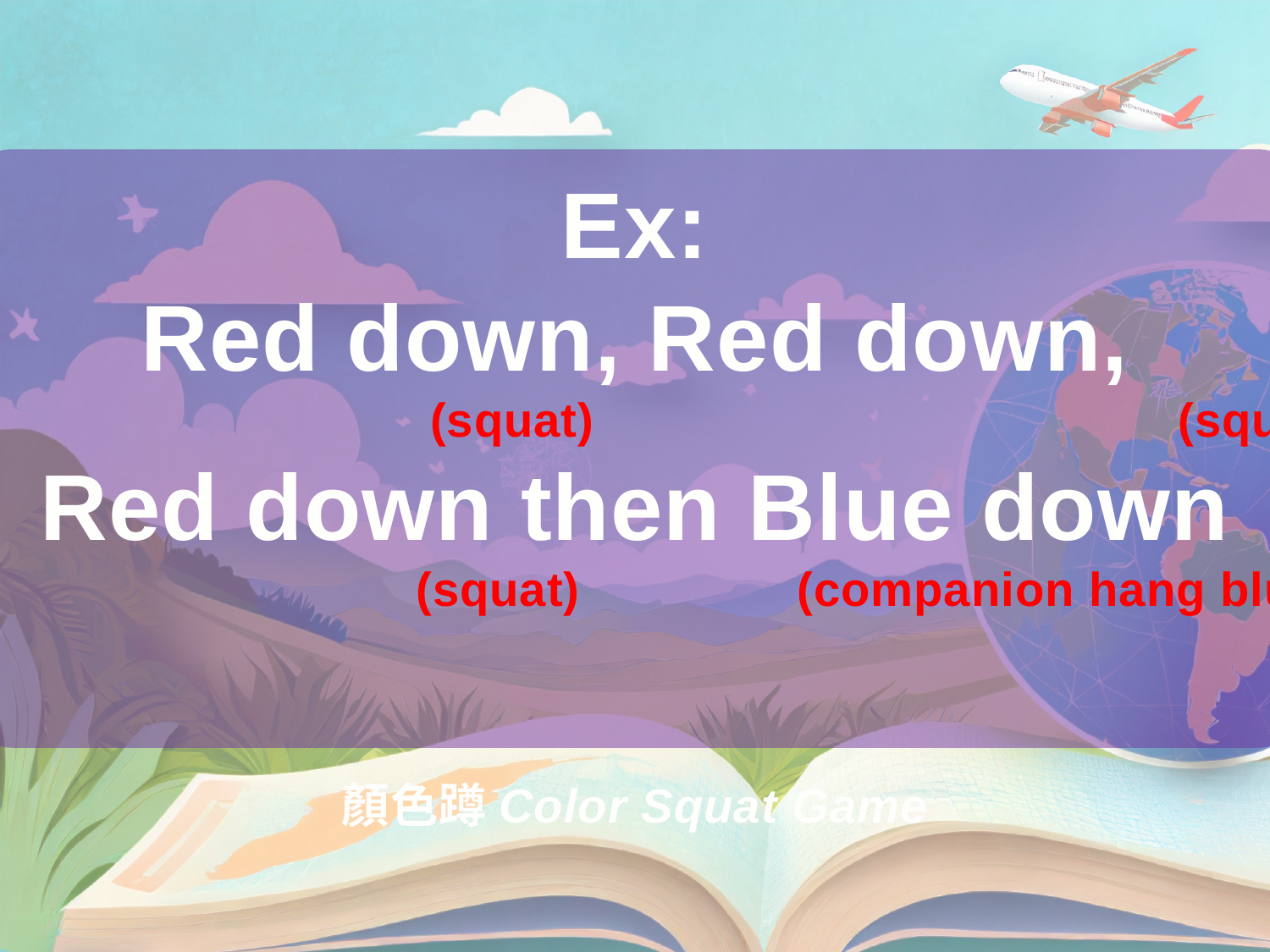

Ex:
Red down, Red down,
				 (squat) 					(squat)
Red down then Blue down
					(squat)		(companion hang blue brand)

顏色蹲Color Squat Game